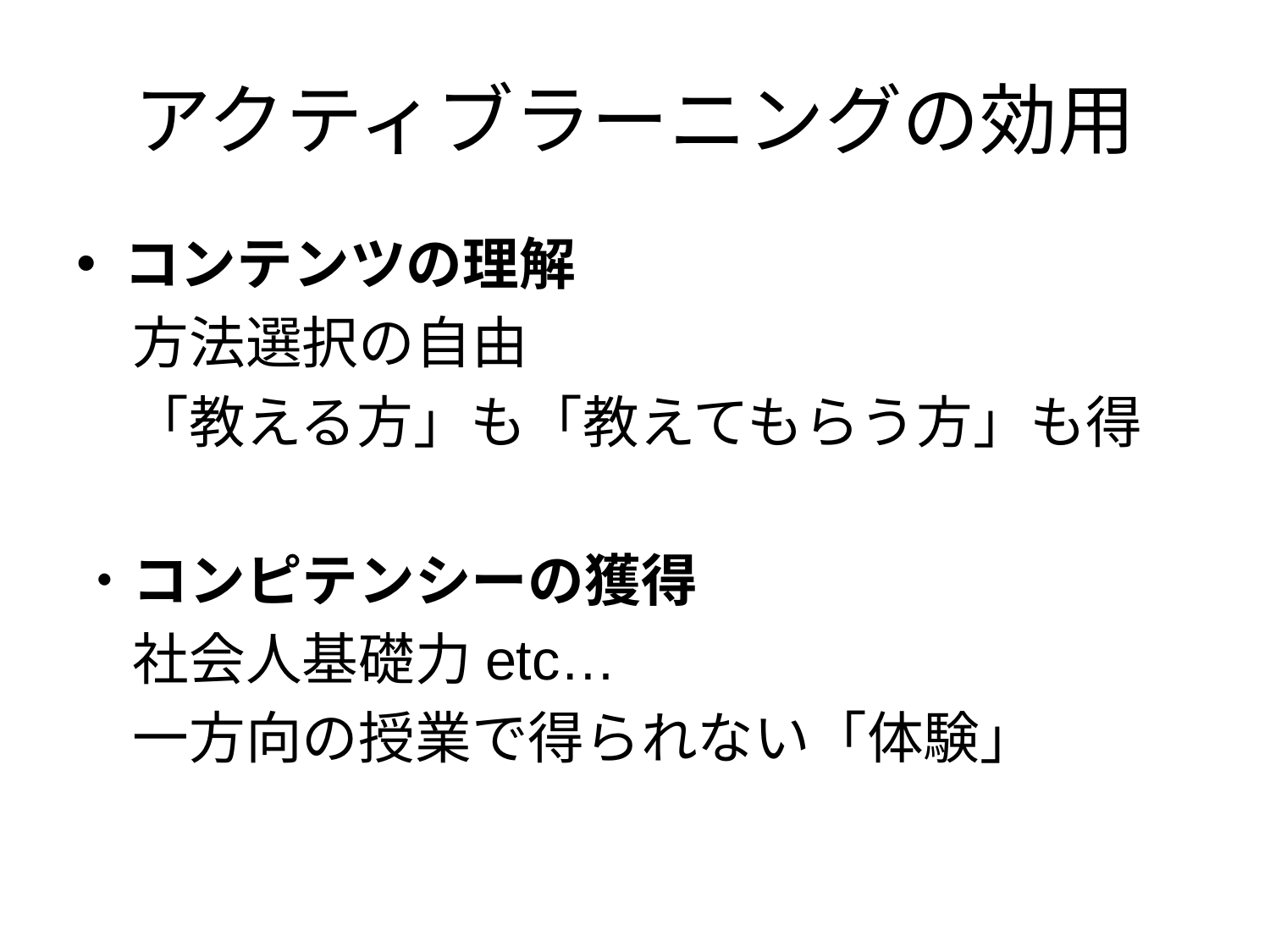

# アクティブラーニングの効用
コンテンツの理解
　方法選択の自由
　「教える方」も「教えてもらう方」も得

・コンピテンシーの獲得
　社会人基礎力etc…
　一方向の授業で得られない「体験」